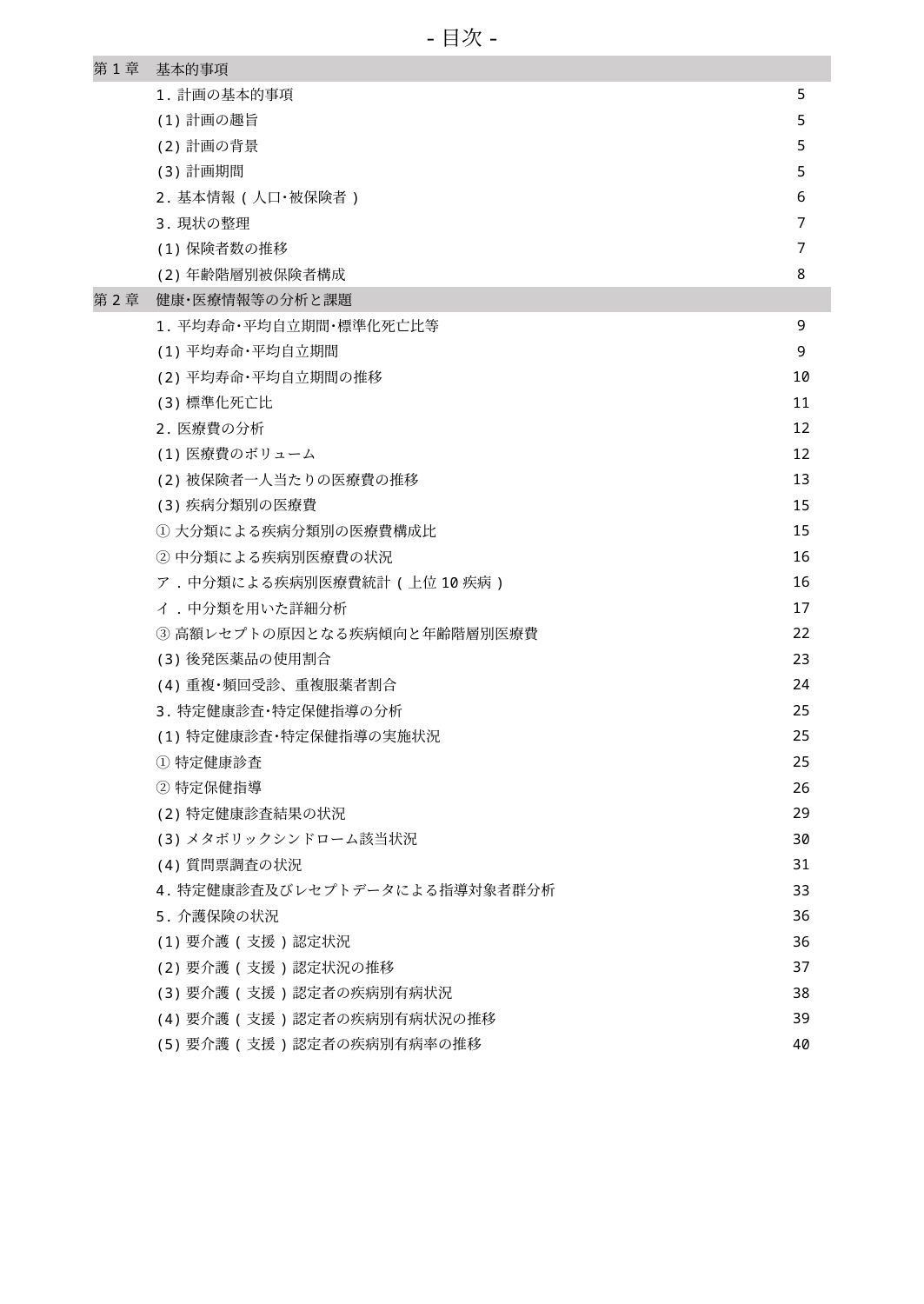

-目次-
| 第1章 | 基本的事項 |  |
| --- | --- | --- |
|  | 1.計画の基本的事項 | 5 |
|  | (1)計画の趣旨 | 5 |
|  | (2)計画の背景 | 5 |
|  | (3)計画期間 | 5 |
|  | 2.基本情報(人口･被保険者) | 6 |
|  | 3.現状の整理 | 7 |
|  | (1)保険者数の推移 | 7 |
|  | (2)年齢階層別被保険者構成 | 8 |
| 第2章 | 健康･医療情報等の分析と課題 |  |
|  | 1.平均寿命･平均自立期間･標準化死亡比等 | 9 |
|  | (1)平均寿命･平均自立期間 | 9 |
|  | (2)平均寿命･平均自立期間の推移 | 10 |
|  | (3)標準化死亡比 | 11 |
|  | 2.医療費の分析 | 12 |
|  | (1)医療費のボリューム | 12 |
|  | (2)被保険者一人当たりの医療費の推移 | 13 |
|  | (3)疾病分類別の医療費 | 15 |
|  | ①大分類による疾病分類別の医療費構成比 | 15 |
|  | ②中分類による疾病別医療費の状況 | 16 |
|  | ア.中分類による疾病別医療費統計(上位10疾病) | 16 |
|  | イ.中分類を用いた詳細分析 | 17 |
|  | ③高額レセプトの原因となる疾病傾向と年齢階層別医療費 | 22 |
|  | (3)後発医薬品の使用割合 | 23 |
|  | (4)重複･頻回受診、重複服薬者割合 | 24 |
|  | 3.特定健康診査･特定保健指導の分析 | 25 |
|  | (1)特定健康診査･特定保健指導の実施状況 | 25 |
|  | ①特定健康診査 | 25 |
|  | ②特定保健指導 | 26 |
|  | (2)特定健康診査結果の状況 | 29 |
|  | (3)メタボリックシンドローム該当状況 | 30 |
|  | (4)質問票調査の状況 | 31 |
|  | 4.特定健康診査及びレセプトデータによる指導対象者群分析 | 33 |
|  | 5.介護保険の状況 | 36 |
|  | (1)要介護(支援)認定状況 | 36 |
|  | (2)要介護(支援)認定状況の推移 | 37 |
|  | (3)要介護(支援)認定者の疾病別有病状況 | 38 |
|  | (4)要介護(支援)認定者の疾病別有病状況の推移 | 39 |
|  | (5)要介護(支援)認定者の疾病別有病率の推移 | 40 |